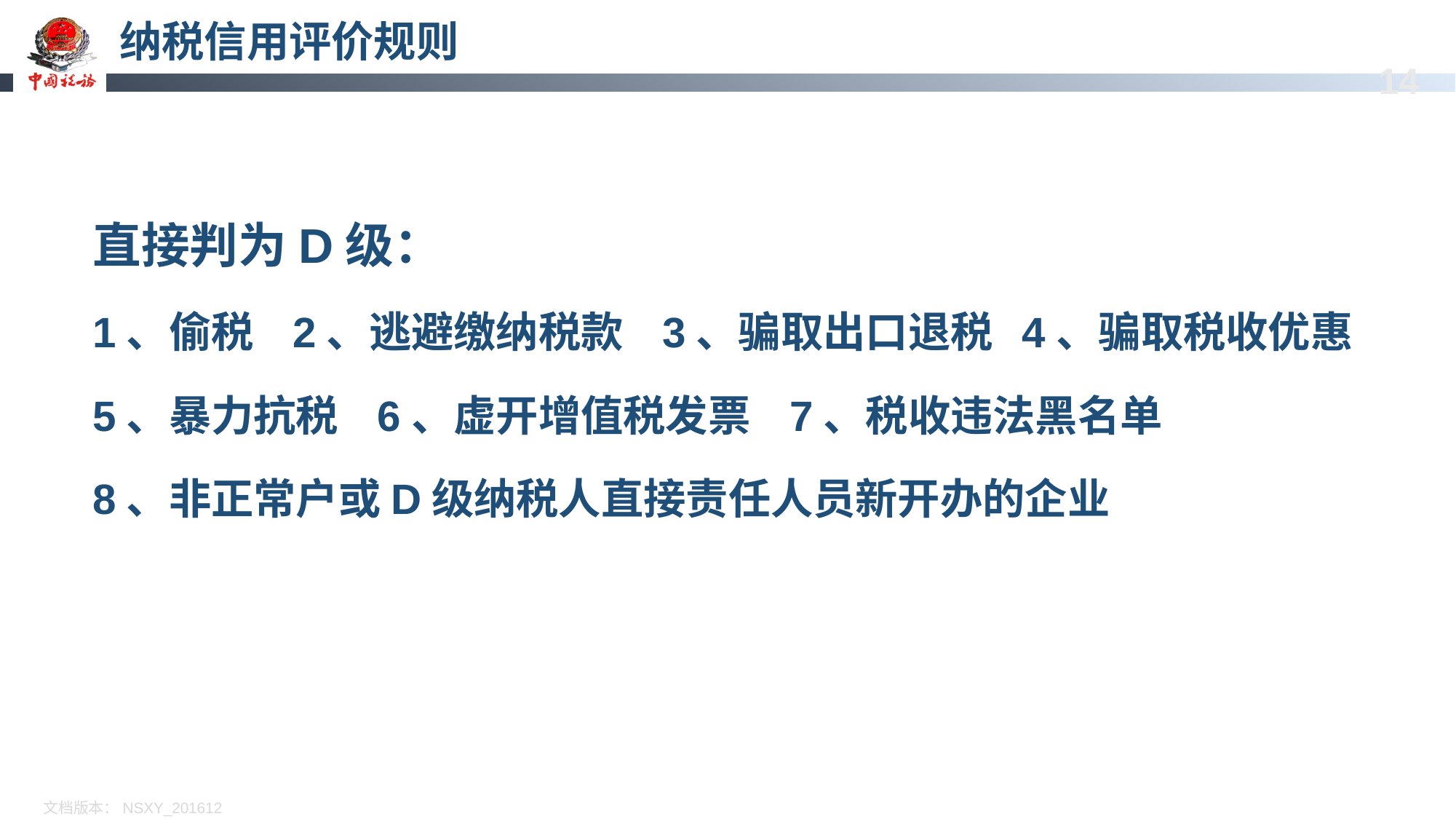

# 纳税信用评价规则
直接判为D级：
1、偷税   2、逃避缴纳税款   3、骗取出口退税  4、骗取税收优惠
5、暴力抗税   6、虚开增值税发票   7、税收违法黑名单
8、非正常户或D级纳税人直接责任人员新开办的企业